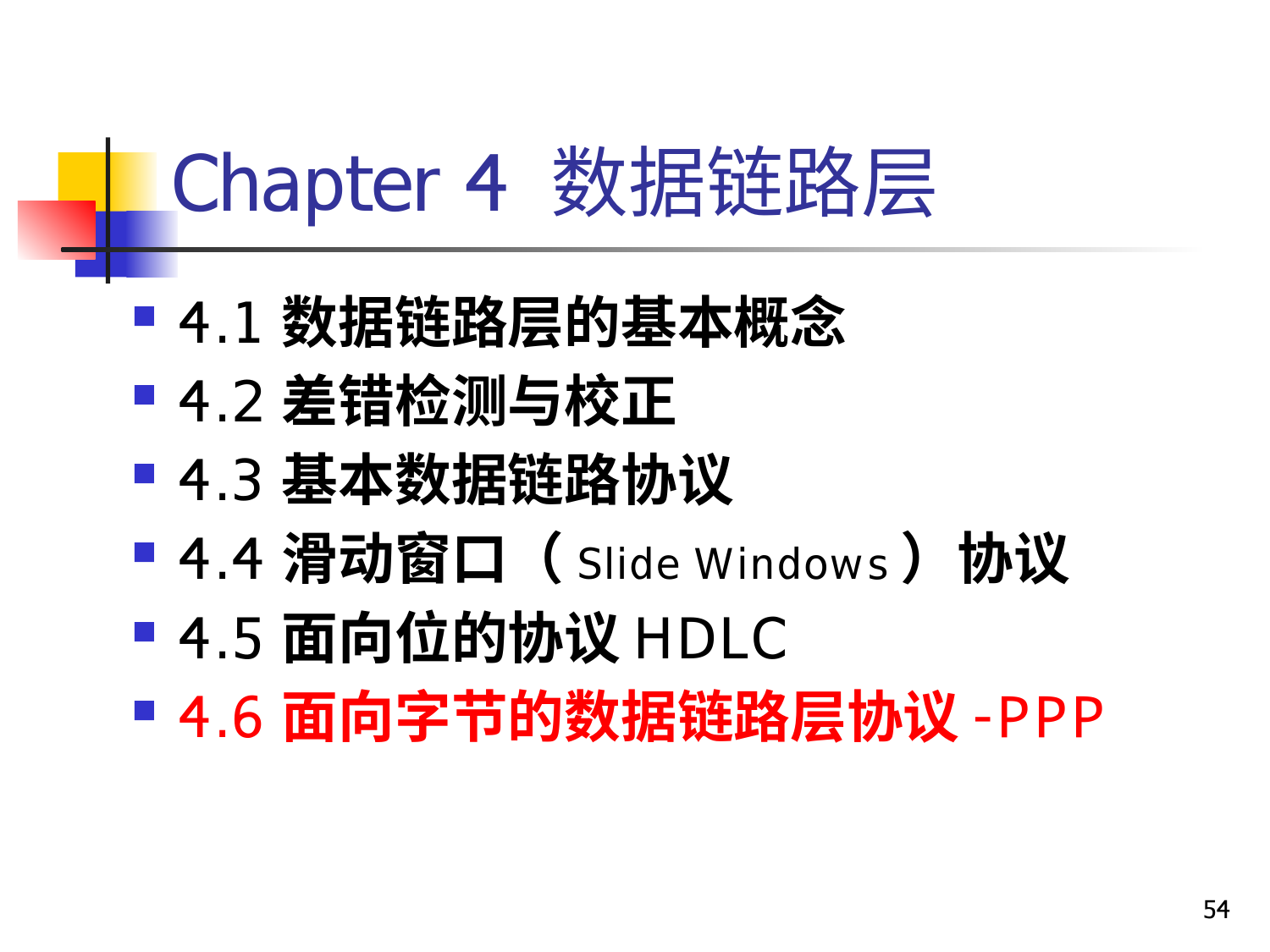

# Chapter 4 数据链路层
4.1数据链路层的基本概念
4.2差错检测与校正
4.3基本数据链路协议
4.4滑动窗口（Slide Windows）协议
4.5面向位的协议HDLC
4.6面向字节的数据链路层协议-PPP
54